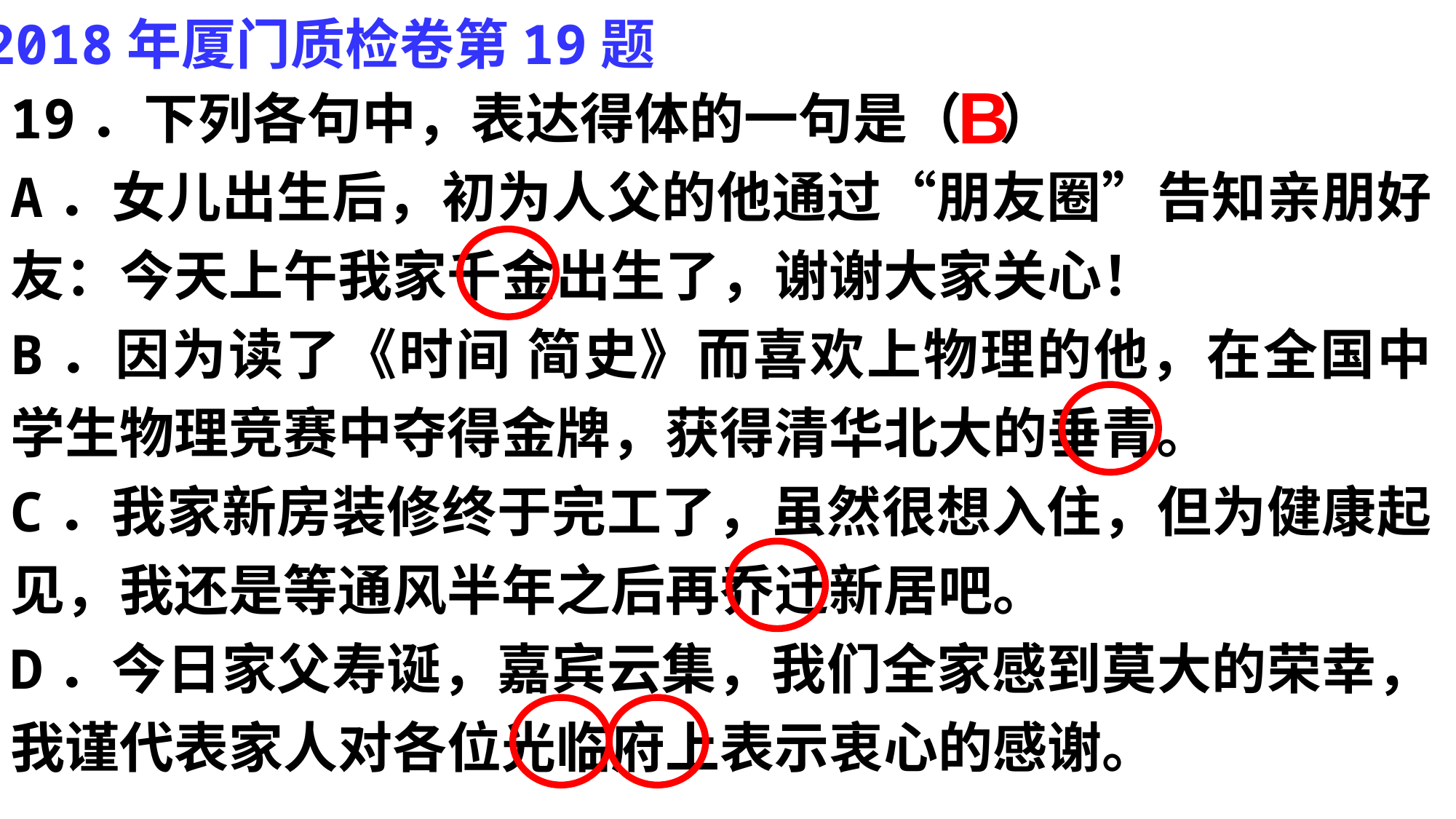

2018年厦门质检卷第19题
19．下列各句中，表达得体的一句是（   ）
A．女儿出生后，初为人父的他通过“朋友圈”告知亲朋好友：今天上午我家千金出生了，谢谢大家关心！
B．因为读了《时间 简史》而喜欢上物理的他，在全国中学生物理竞赛中夺得金牌，获得清华北大的垂青。
C．我家新房装修终于完工了，虽然很想入住，但为健康起见，我还是等通风半年之后再乔迁新居吧。
D．今日家父寿诞，嘉宾云集，我们全家感到莫大的荣幸，我谨代表家人对各位光临府上表示衷心的感谢。

B